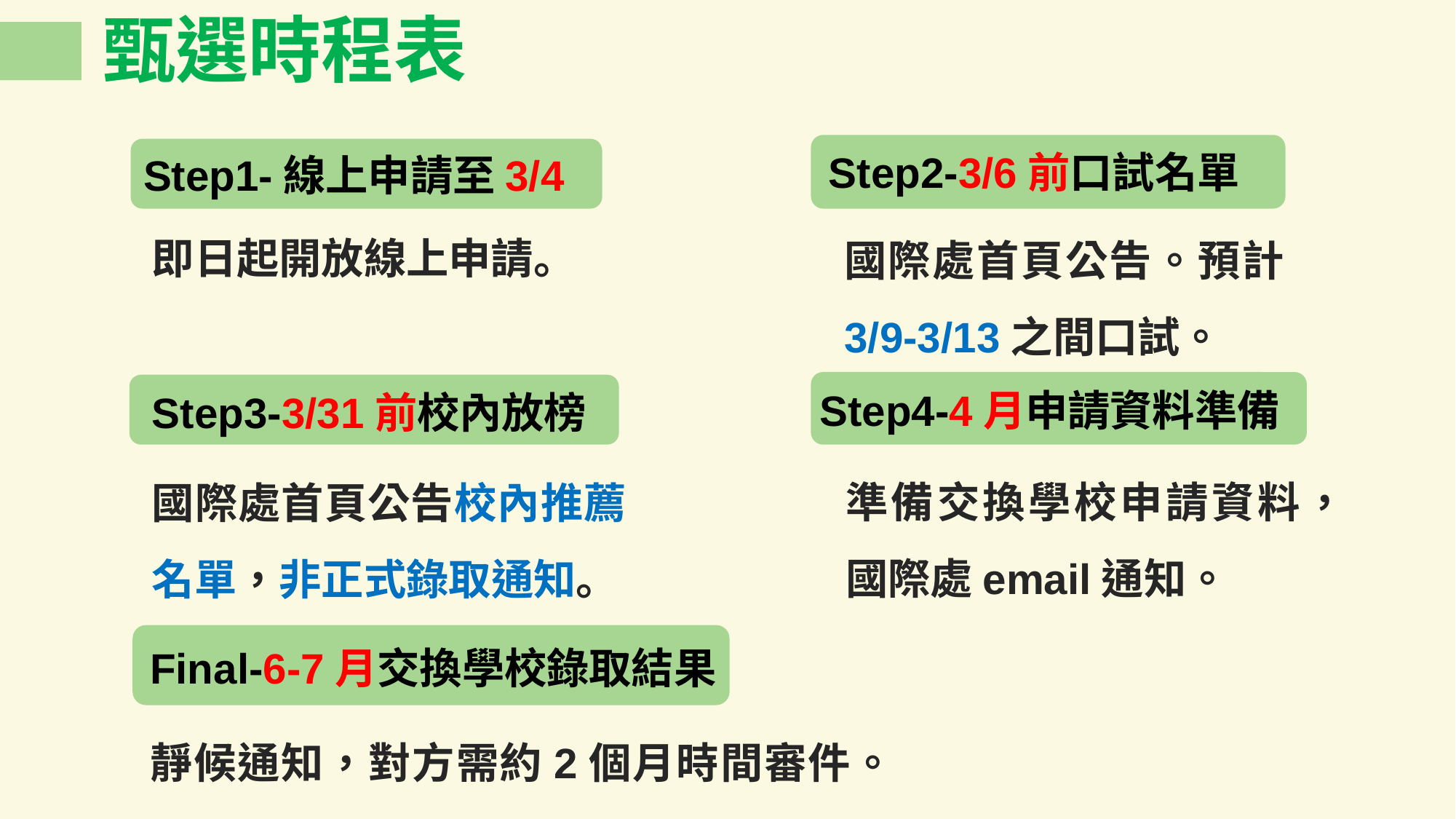

甄選時程表

Step2-3/6前口試名單
Step1-線上申請至3/4
即日起開放線上申請。
國際處首頁公告。預計3/9-3/13之間口試。

Step4-4月申請資料準備
Step3-3/31前校內放榜
準備交換學校申請資料，國際處email通知。
國際處首頁公告校內推薦名單，非正式錄取通知。

Final-6-7月交換學校錄取結果
靜候通知，對方需約2個月時間審件。